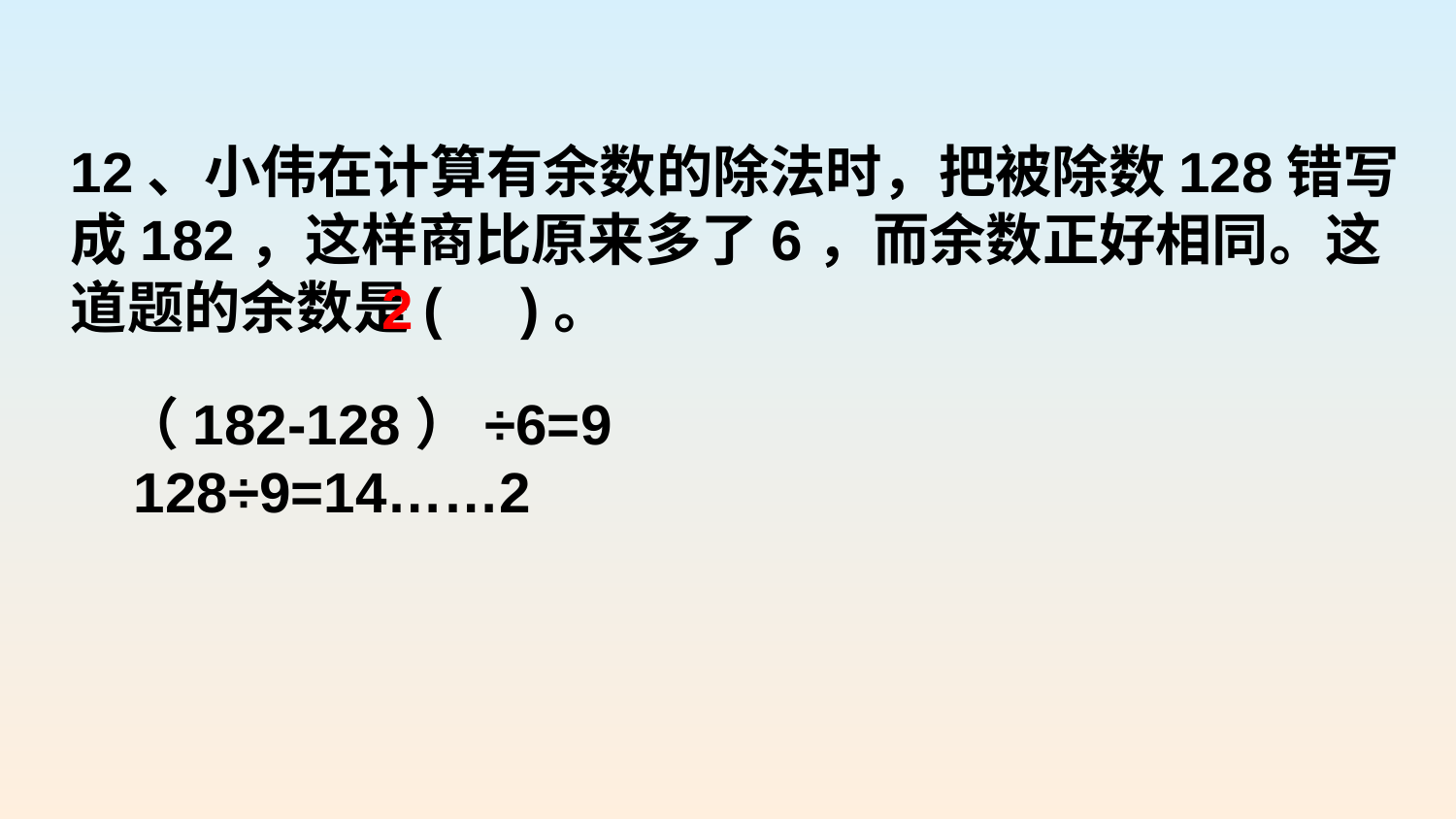

12、小伟在计算有余数的除法时，把被除数128错写成182，这样商比原来多了6，而余数正好相同。这道题的余数是(     )。

   （182-128）÷6=9
    128÷9=14……2
2